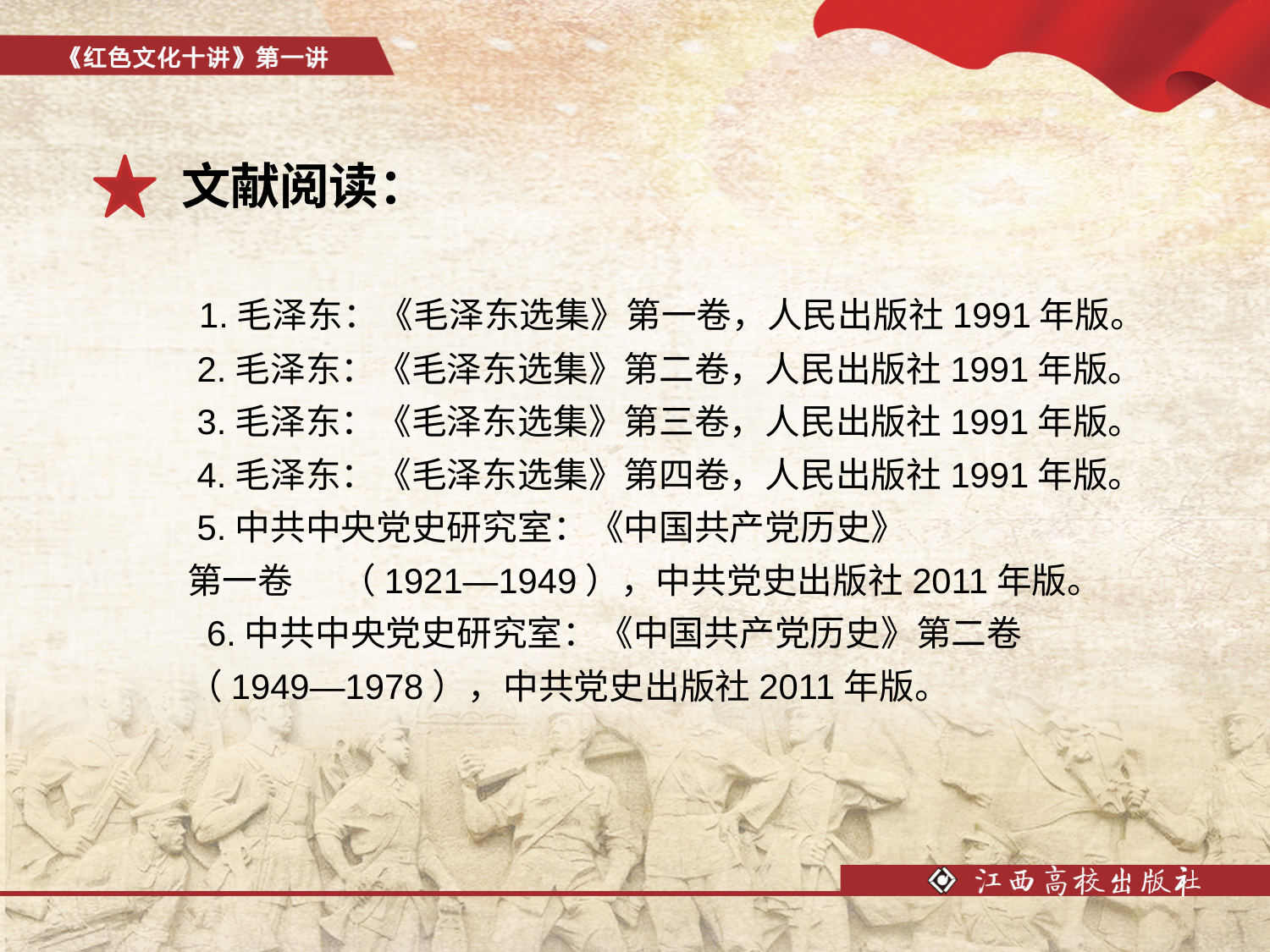

文献阅读：

 1.毛泽东：《毛泽东选集》第一卷，人民出版社1991年版。
 2.毛泽东：《毛泽东选集》第二卷，人民出版社1991年版。
 3.毛泽东：《毛泽东选集》第三卷，人民出版社1991年版。
 4.毛泽东：《毛泽东选集》第四卷，人民出版社1991年版。
 5.中共中央党史研究室：《中国共产党历史》
第一卷      （1921—1949），中共党史出版社2011年版。
  6.中共中央党史研究室：《中国共产党历史》第二卷
（1949—1978），中共党史出版社2011年版。